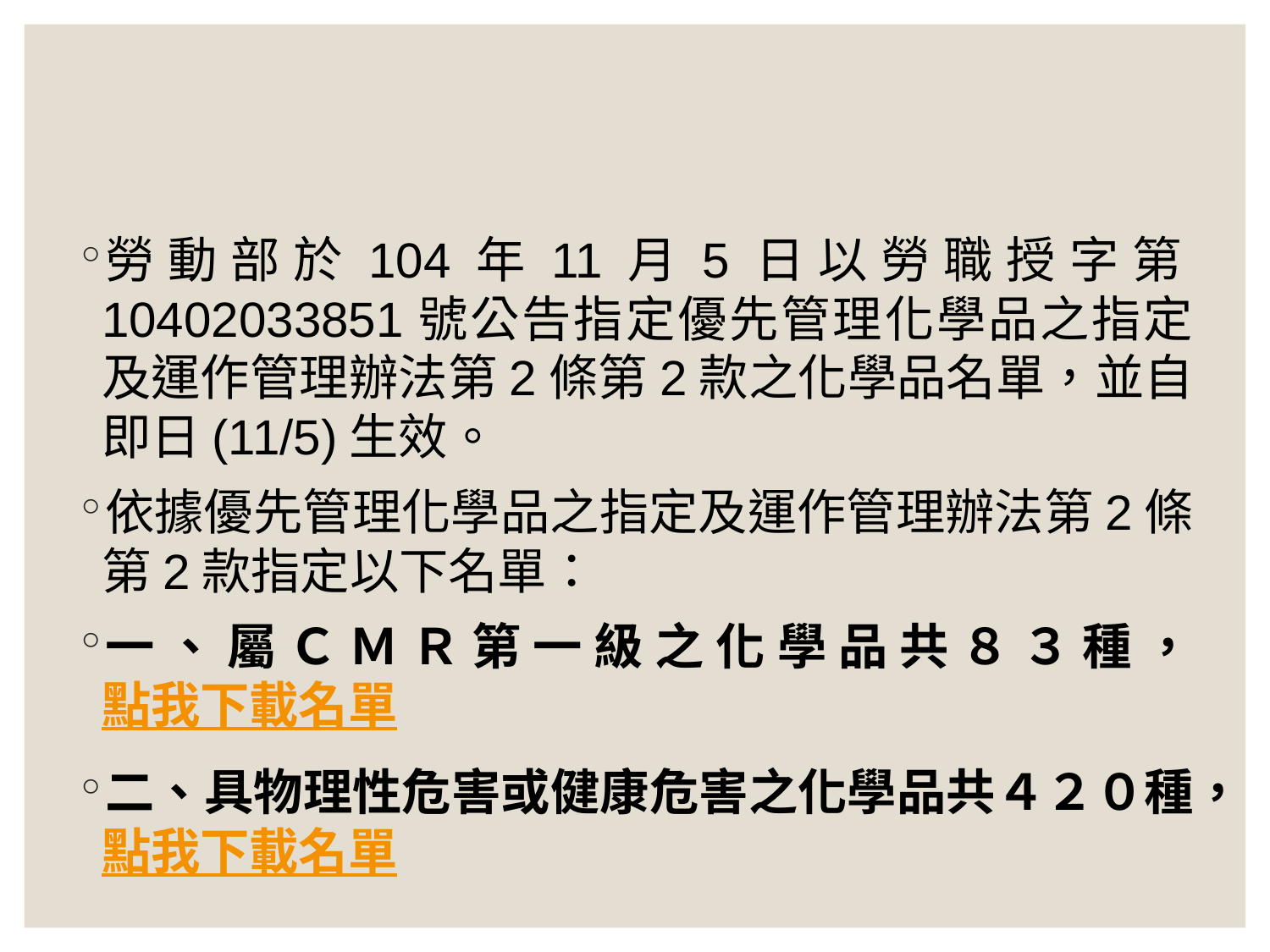

#
勞動部於104年11月5日以勞職授字第10402033851號公告指定優先管理化學品之指定及運作管理辦法第2條第2款之化學品名單，並自即日(11/5)生效。
依據優先管理化學品之指定及運作管理辦法第2條第2款指定以下名單：
一、屬ＣＭＲ第一級之化學品共８３種，點我下載名單
二、具物理性危害或健康危害之化學品共４２０種，點我下載名單